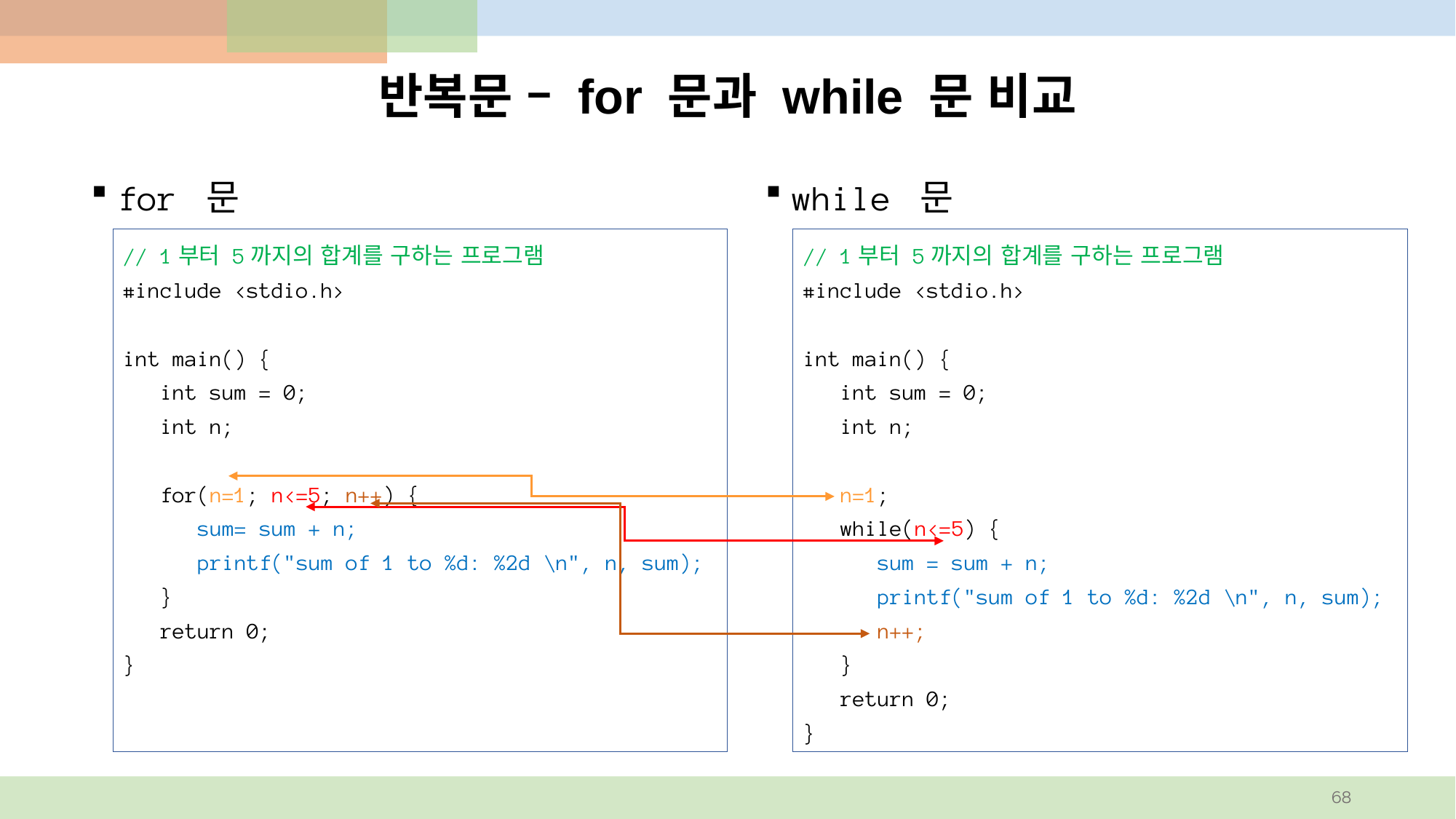

# 반복문 – for 문과 while 문 비교
while 문
for 문
// 1부터 5까지의 합계를 구하는 프로그램
#include <stdio.h>

int main() {
   int sum = 0;
   int n;

   for(n=1; n<=5; n++) {
      sum= sum + n;
      printf("sum of 1 to %d: %2d \n", n, sum);
   }
   return 0;
}
// 1부터 5까지의 합계를 구하는 프로그램
#include <stdio.h>

int main() {
   int sum = 0;
   int n;

   n=1;
   while(n<=5) {
      sum = sum + n;
      printf("sum of 1 to %d: %2d \n", n, sum);
      n++;
   }
   return 0;
}
68